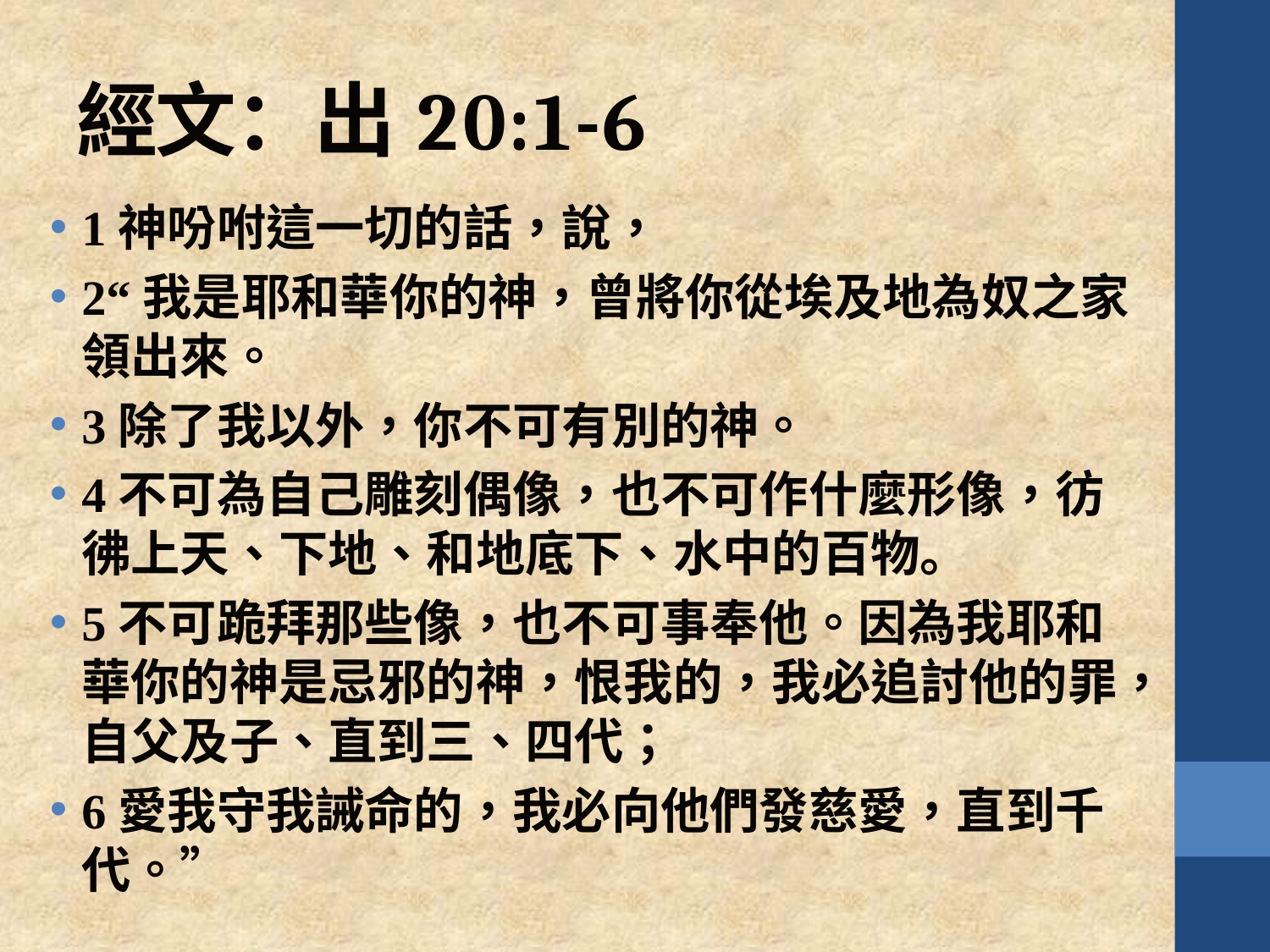

# 經文：出20:1-6
1神吩咐這一切的話，說，
2“我是耶和華你的神，曾將你從埃及地為奴之家領出來。
3除了我以外，你不可有別的神。
4不可為自己雕刻偶像，也不可作什麼形像，彷彿上天、下地、和地底下、水中的百物。
5不可跪拜那些像，也不可事奉他。因為我耶和華你的神是忌邪的神，恨我的，我必追討他的罪，自父及子、直到三、四代；
6愛我守我誡命的，我必向他們發慈愛，直到千代。”